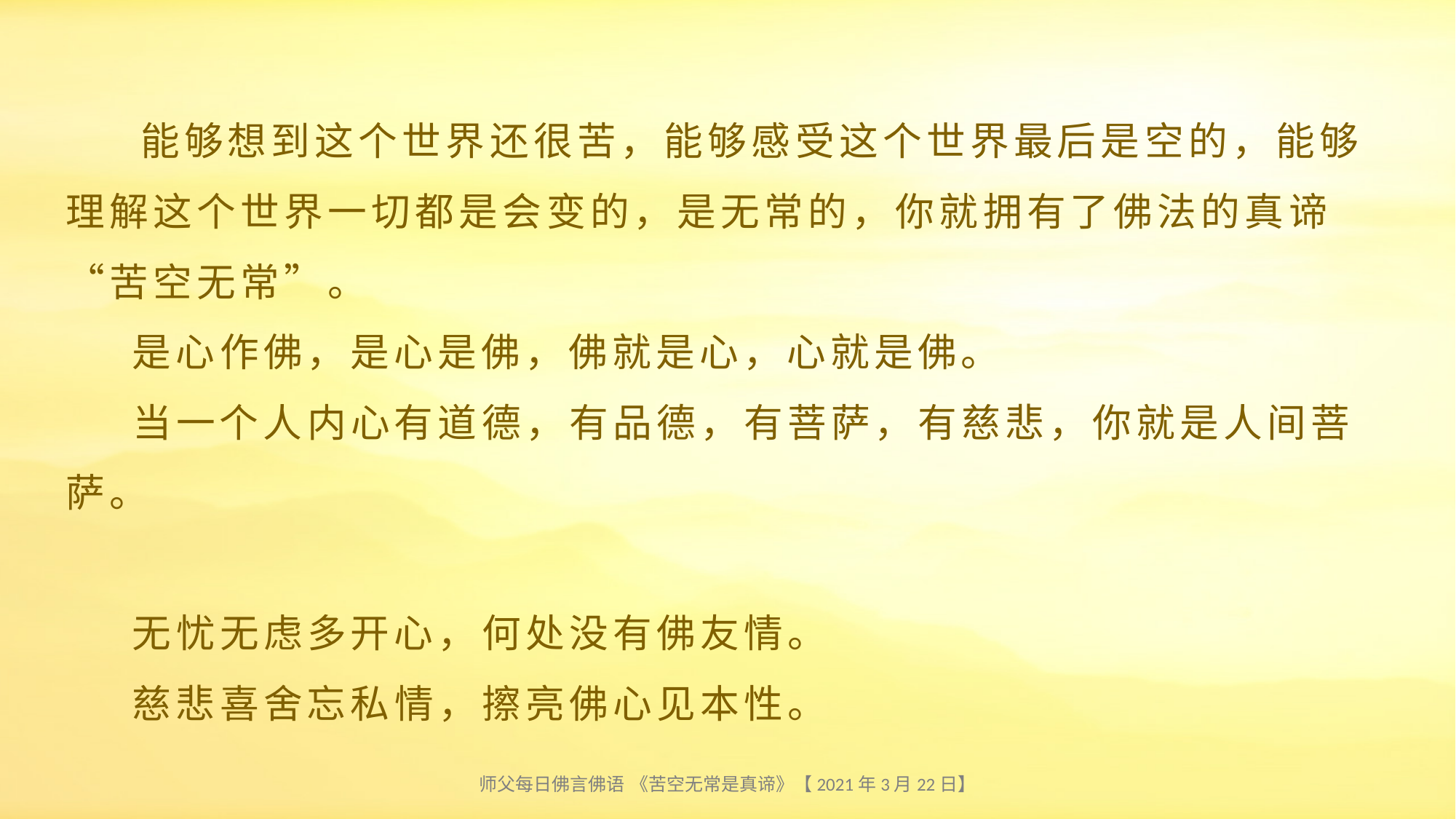

# 能够想到这个世界还很苦，能够感受这个世界最后是空的，能够理解这个世界一切都是会变的，是无常的，你就拥有了佛法的真谛“苦空无常”。 是心作佛，是心是佛，佛就是心，心就是佛。 当一个人内心有道德，有品德，有菩萨，有慈悲，你就是人间菩萨。 无忧无虑多开心，何处没有佛友情。 慈悲喜舍忘私情，擦亮佛心见本性。
师父每日佛言佛语 《苦空无常是真谛》【2021年3月22日】